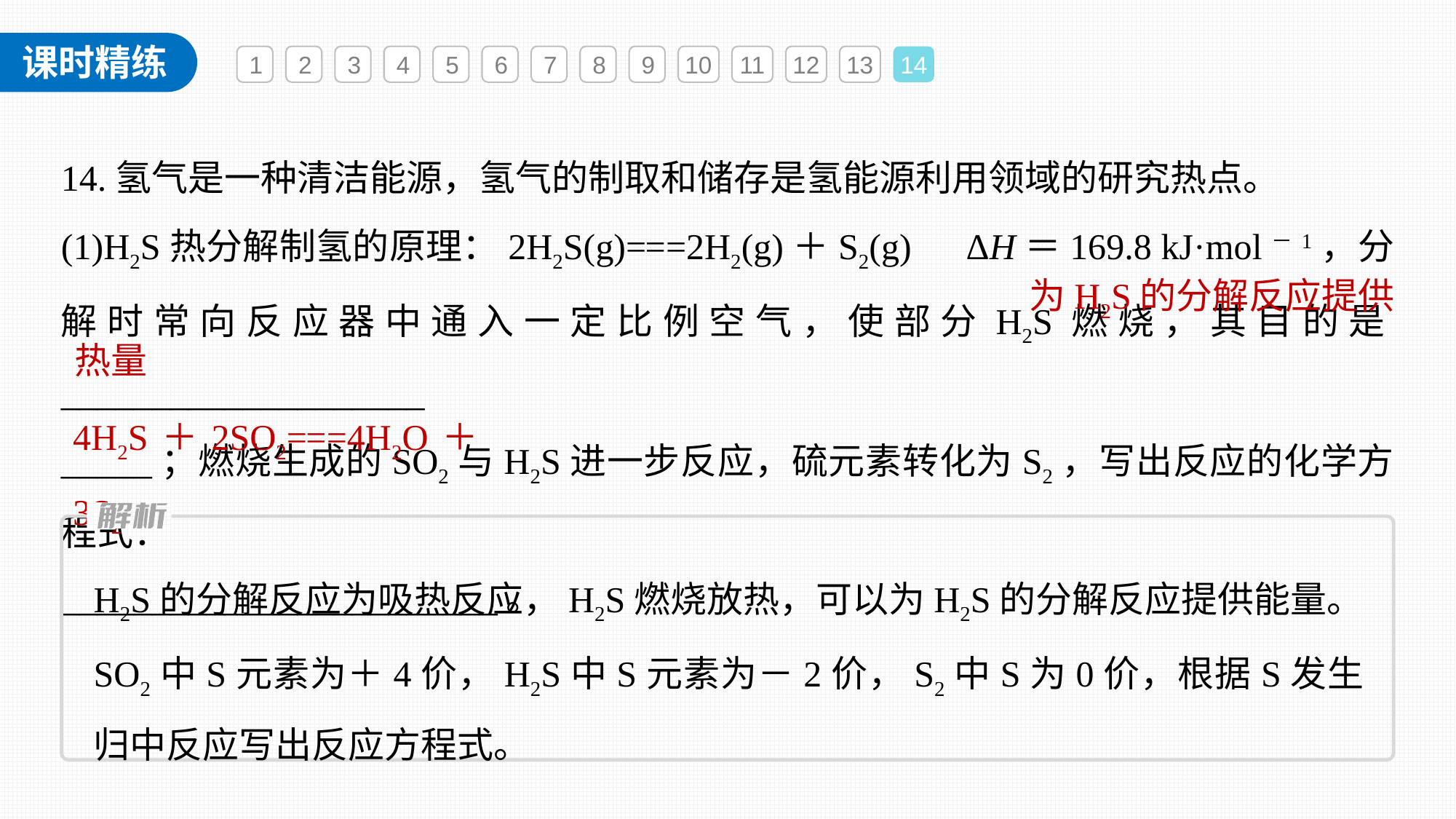

1
2
3
4
5
6
7
8
9
10
11
12
13
14
14.氢气是一种清洁能源，氢气的制取和储存是氢能源利用领域的研究热点。
(1)H2S热分解制氢的原理：2H2S(g)===2H2(g)＋S2(g)　ΔH＝169.8 kJ·mol－1，分解时常向反应器中通入一定比例空气，使部分H2S燃烧，其目的是____________________
_____；燃烧生成的SO2与H2S进一步反应，硫元素转化为S2，写出反应的化学方程式：
________________________。
为H2S的分解反应提供
热量
4H2S＋2SO2===4H2O＋3S2

H2S的分解反应为吸热反应，H2S燃烧放热，可以为H2S的分解反应提供能量。SO2中S元素为＋4价，H2S中S元素为－2价，S2中S为0价，根据S发生归中反应写出反应方程式。